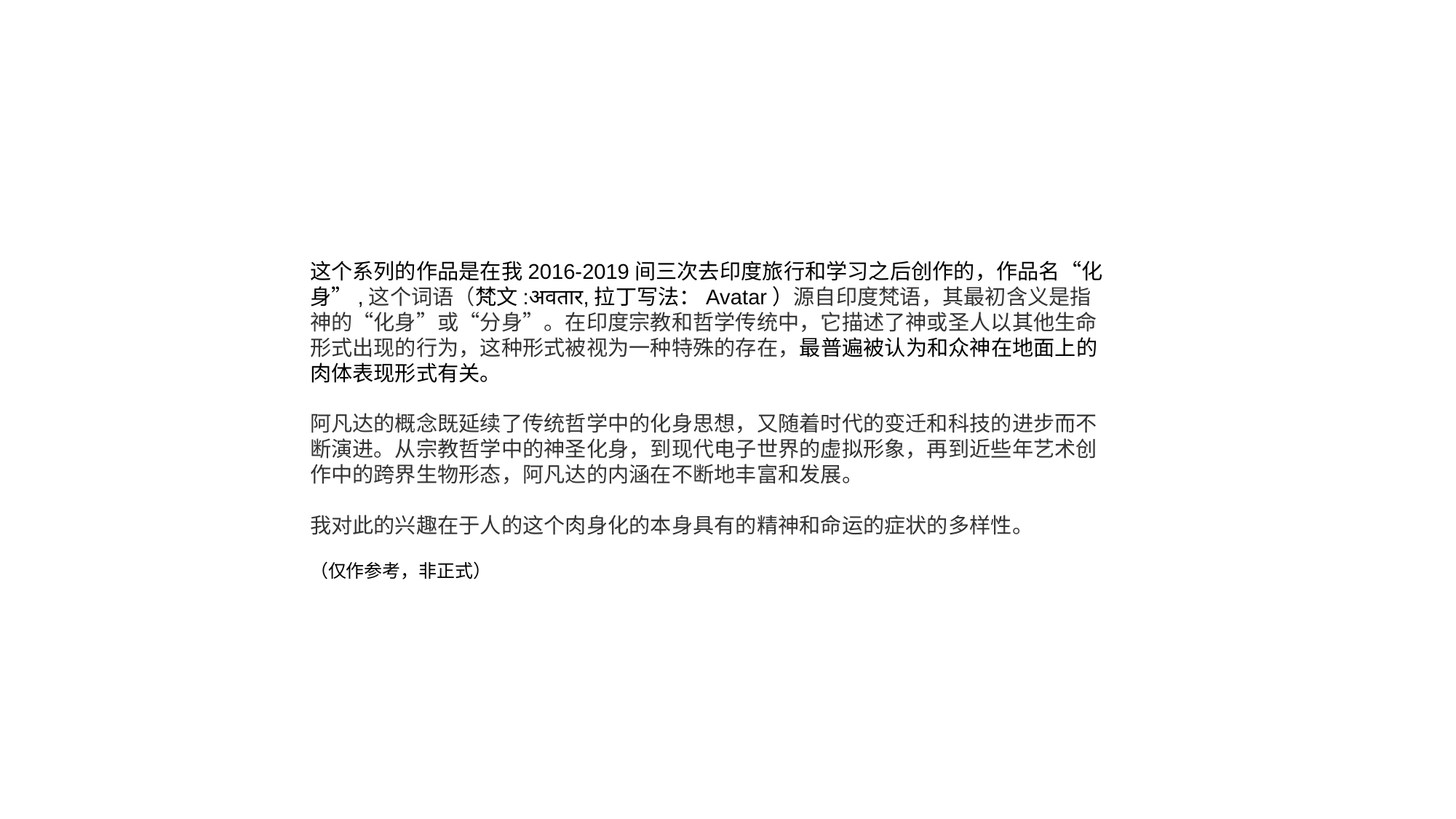

这个系列的作品是在我2016-2019间三次去印度旅行和学习之后创作的，作品名“化身”,这个词语（梵文:अवतार,拉丁写法：Avatar）源自印度梵语，其最初含义是指神的“化身”或“分身”。在印度宗教和哲学传统中，它描述了神或圣人以其他生命形式出现的行为，这种形式被视为一种特殊的存在，最普遍被认为和众神在地面上的肉体表现形式有关。

阿凡达的概念既延续了传统哲学中的化身思想，又随着时代的变迁和科技的进步而不断演进。从宗教哲学中的神圣化身，到现代电子世界的虚拟形象，再到近些年艺术创作中的跨界生物形态，阿凡达的内涵在不断地丰富和发展。

我对此的兴趣在于人的这个肉身化的本身具有的精神和命运的症状的多样性。

（仅作参考，非正式）